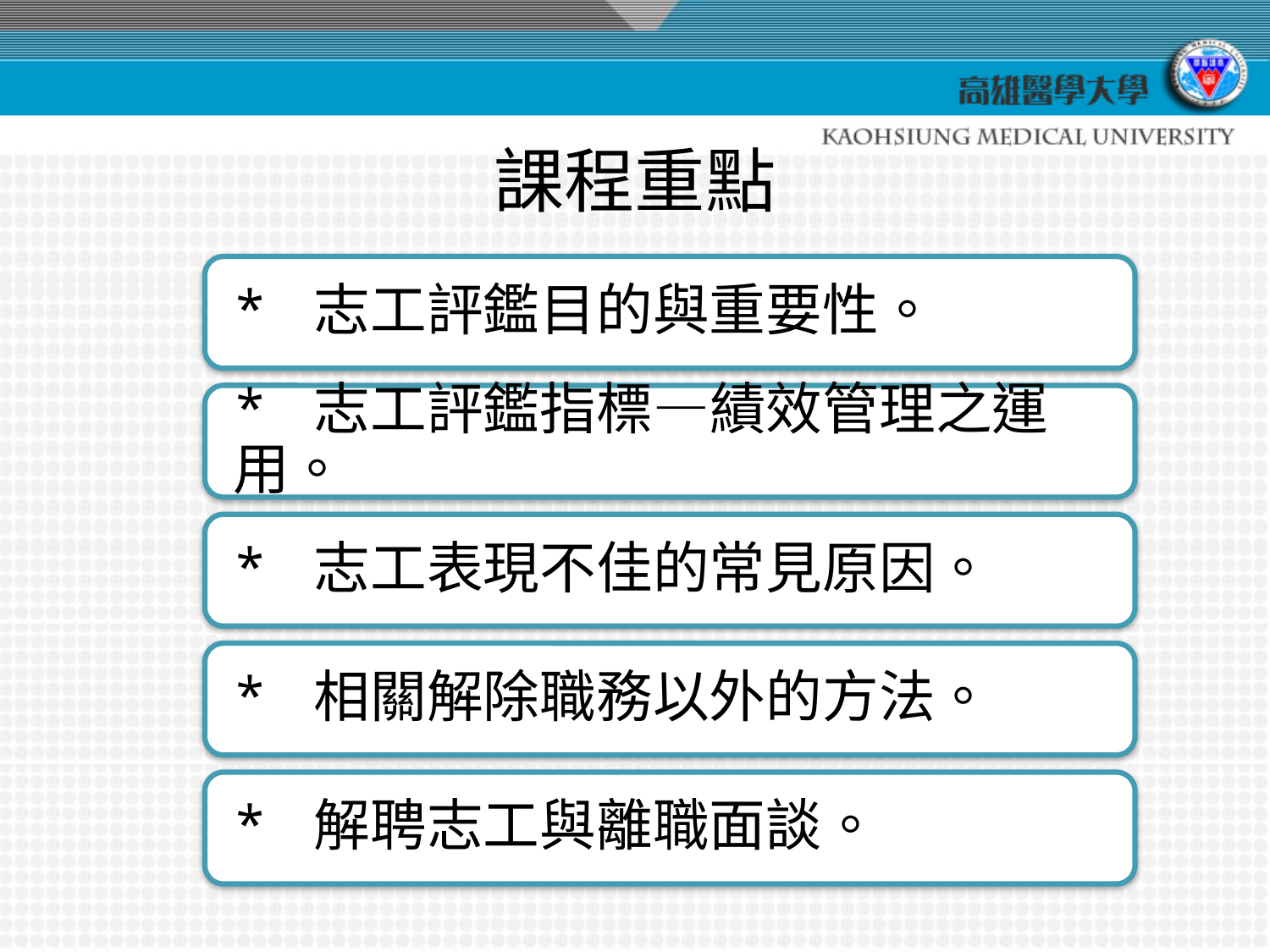

# 課程重點
* 志工評鑑目的與重要性。
* 志工評鑑指標—績效管理之運用。
* 志工表現不佳的常見原因。
* 相關解除職務以外的方法。
* 解聘志工與離職面談。